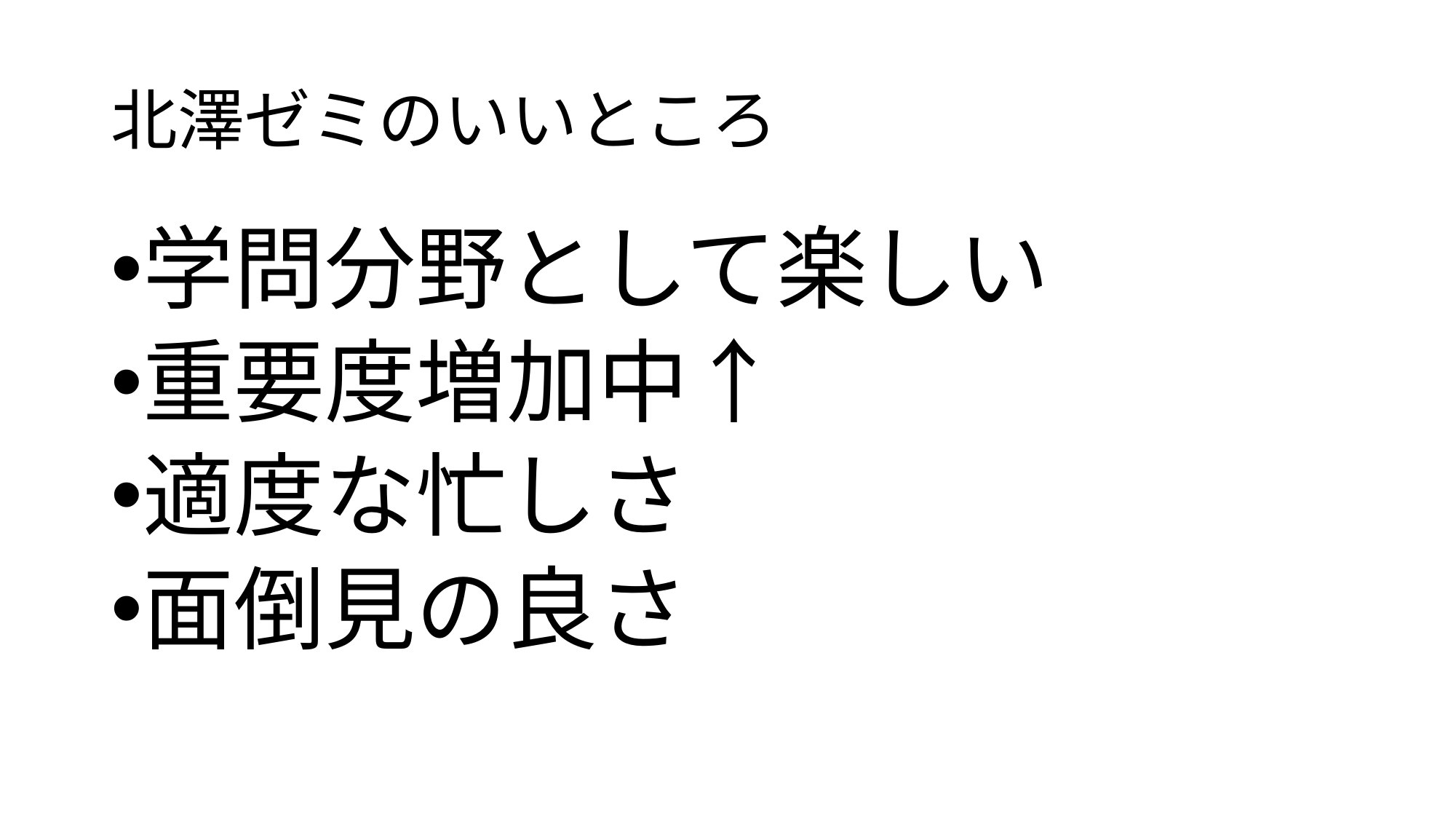

# 北澤ゼミのいいところ
学問分野として楽しい
重要度増加中↑
適度な忙しさ
面倒見の良さ